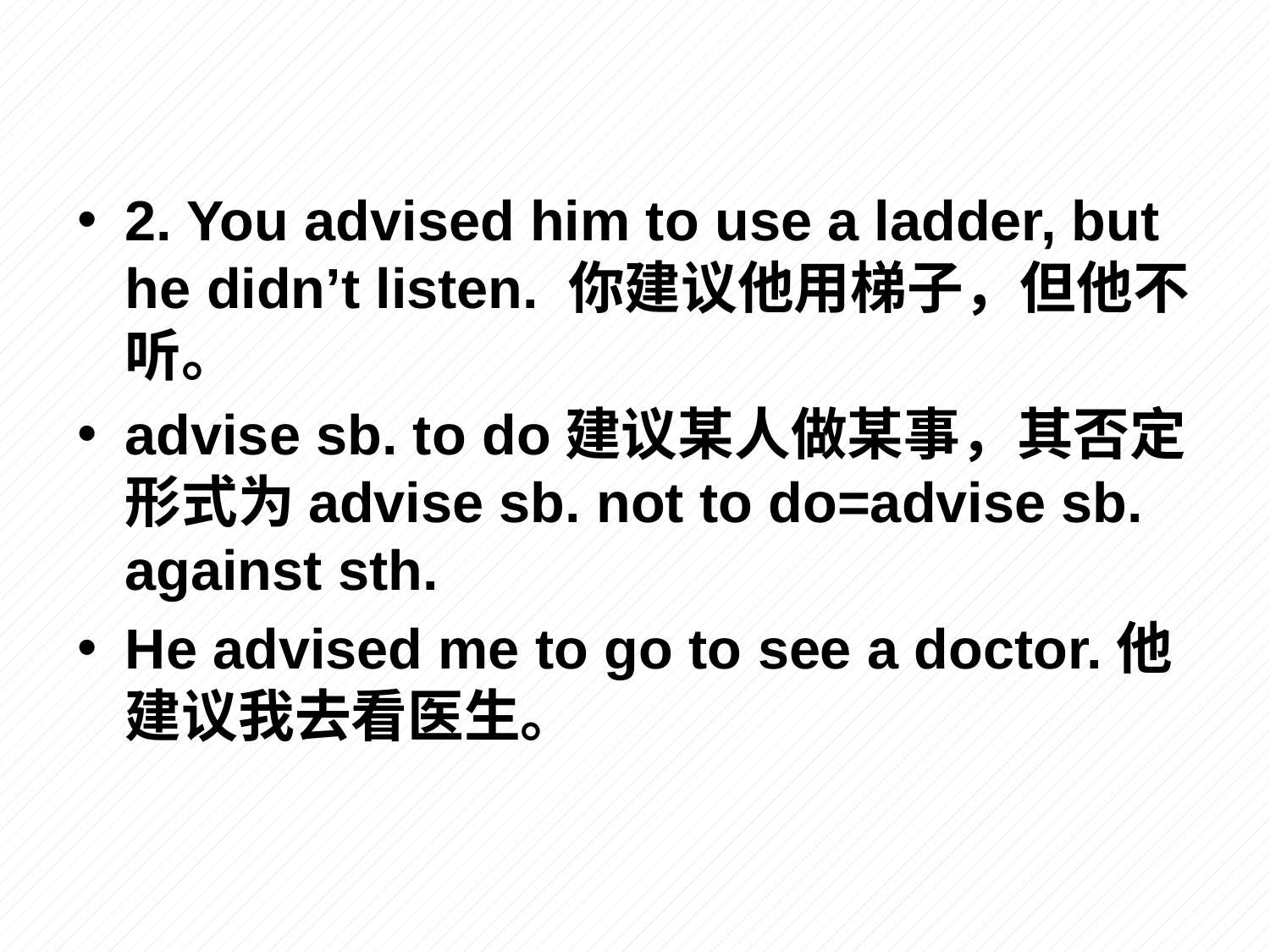

2. You advised him to use a ladder, but he didn’t listen. 你建议他用梯子，但他不听。
advise sb. to do建议某人做某事，其否定形式为advise sb. not to do=advise sb. against sth.
He advised me to go to see a doctor.他建议我去看医生。